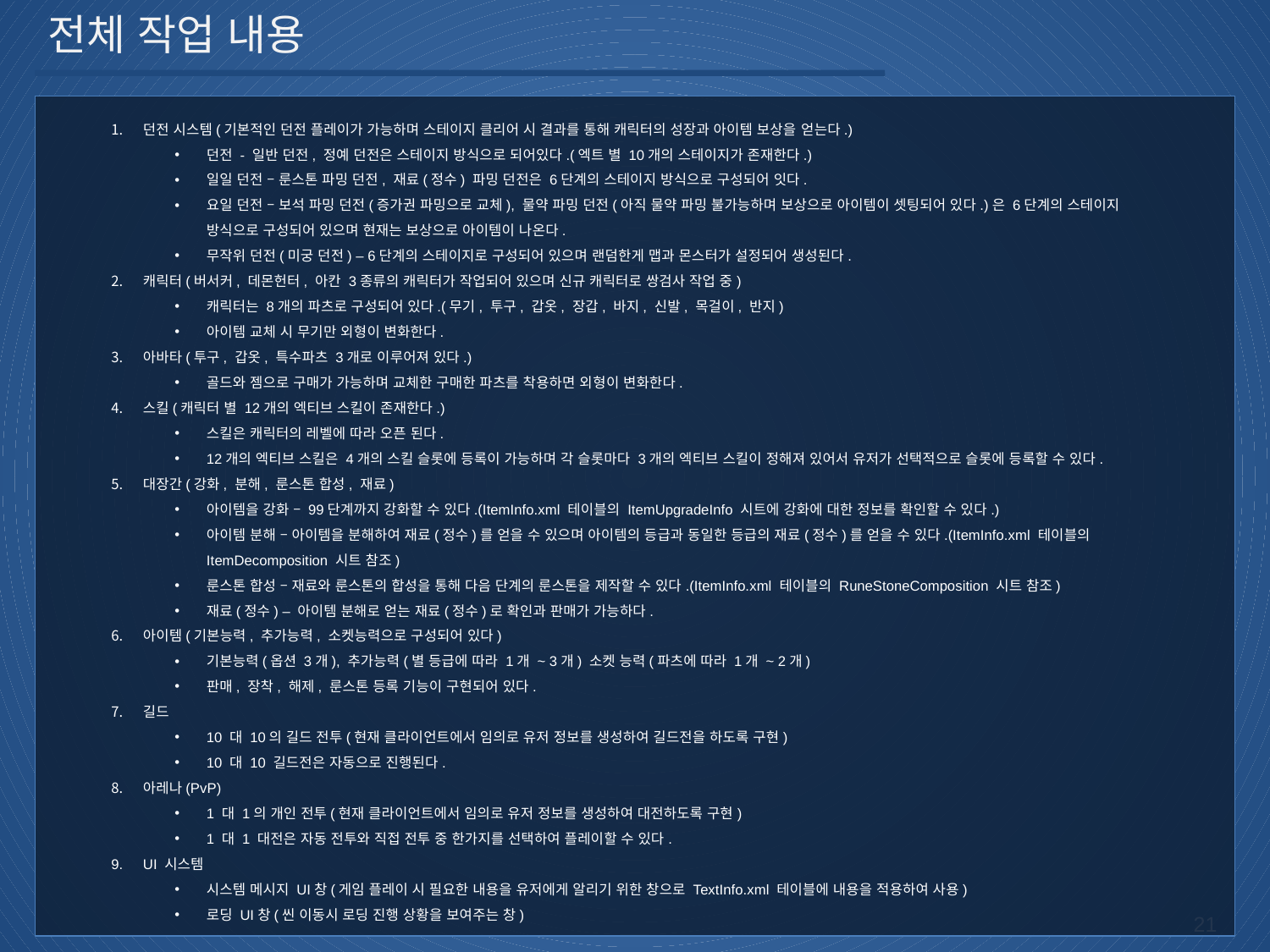

# 전체 작업 내용
던전 시스템(기본적인 던전 플레이가 가능하며 스테이지 클리어 시 결과를 통해 캐릭터의 성장과 아이템 보상을 얻는다.)
던전 - 일반 던전, 정예 던전은 스테이지 방식으로 되어있다.(엑트 별 10개의 스테이지가 존재한다.)
일일 던전 – 룬스톤 파밍 던전, 재료(정수) 파밍 던전은 6단계의 스테이지 방식으로 구성되어 잇다.
요일 던전 – 보석 파밍 던전(증가권 파밍으로 교체), 물약 파밍 던전(아직 물약 파밍 불가능하며 보상으로 아이템이 셋팅되어 있다.)은 6단계의 스테이지 방식으로 구성되어 있으며 현재는 보상으로 아이템이 나온다.
무작위 던전(미궁 던전) – 6단계의 스테이지로 구성되어 있으며 랜덤한게 맵과 몬스터가 설정되어 생성된다.
캐릭터(버서커, 데몬헌터, 아칸 3종류의 캐릭터가 작업되어 있으며 신규 캐릭터로 쌍검사 작업 중)
캐릭터는 8개의 파츠로 구성되어 있다.(무기, 투구, 갑옷, 장갑, 바지, 신발, 목걸이, 반지)
아이템 교체 시 무기만 외형이 변화한다.
아바타(투구, 갑옷, 특수파츠 3개로 이루어져 있다.)
골드와 젬으로 구매가 가능하며 교체한 구매한 파츠를 착용하면 외형이 변화한다.
스킬(캐릭터 별 12개의 엑티브 스킬이 존재한다.)
스킬은 캐릭터의 레벨에 따라 오픈 된다.
12개의 엑티브 스킬은 4개의 스킬 슬롯에 등록이 가능하며 각 슬롯마다 3개의 엑티브 스킬이 정해져 있어서 유저가 선택적으로 슬롯에 등록할 수 있다.
대장간(강화, 분해, 룬스톤 합성, 재료)
아이템을 강화 – 99단계까지 강화할 수 있다.(ItemInfo.xml 테이블의 ItemUpgradeInfo 시트에 강화에 대한 정보를 확인할 수 있다.)
아이템 분해 – 아이템을 분해하여 재료(정수)를 얻을 수 있으며 아이템의 등급과 동일한 등급의 재료(정수)를 얻을 수 있다.(ItemInfo.xml 테이블의 ItemDecomposition 시트 참조)
룬스톤 합성 – 재료와 룬스톤의 합성을 통해 다음 단계의 룬스톤을 제작할 수 있다.(ItemInfo.xml 테이블의 RuneStoneComposition 시트 참조)
재료(정수) – 아이템 분해로 얻는 재료(정수)로 확인과 판매가 가능하다.
아이템(기본능력, 추가능력, 소켓능력으로 구성되어 있다)
기본능력(옵션 3개), 추가능력(별 등급에 따라 1개 ~ 3개) 소켓 능력(파츠에 따라 1개 ~ 2개)
판매, 장착, 해제, 룬스톤 등록 기능이 구현되어 있다.
길드
10 대 10의 길드 전투(현재 클라이언트에서 임의로 유저 정보를 생성하여 길드전을 하도록 구현)
10 대 10 길드전은 자동으로 진행된다.
아레나(PvP)
1 대 1의 개인 전투(현재 클라이언트에서 임의로 유저 정보를 생성하여 대전하도록 구현)
1 대 1 대전은 자동 전투와 직접 전투 중 한가지를 선택하여 플레이할 수 있다.
UI 시스템
시스템 메시지 UI창(게임 플레이 시 필요한 내용을 유저에게 알리기 위한 창으로 TextInfo.xml 테이블에 내용을 적용하여 사용)
로딩 UI창(씬 이동시 로딩 진행 상황을 보여주는 창)

21